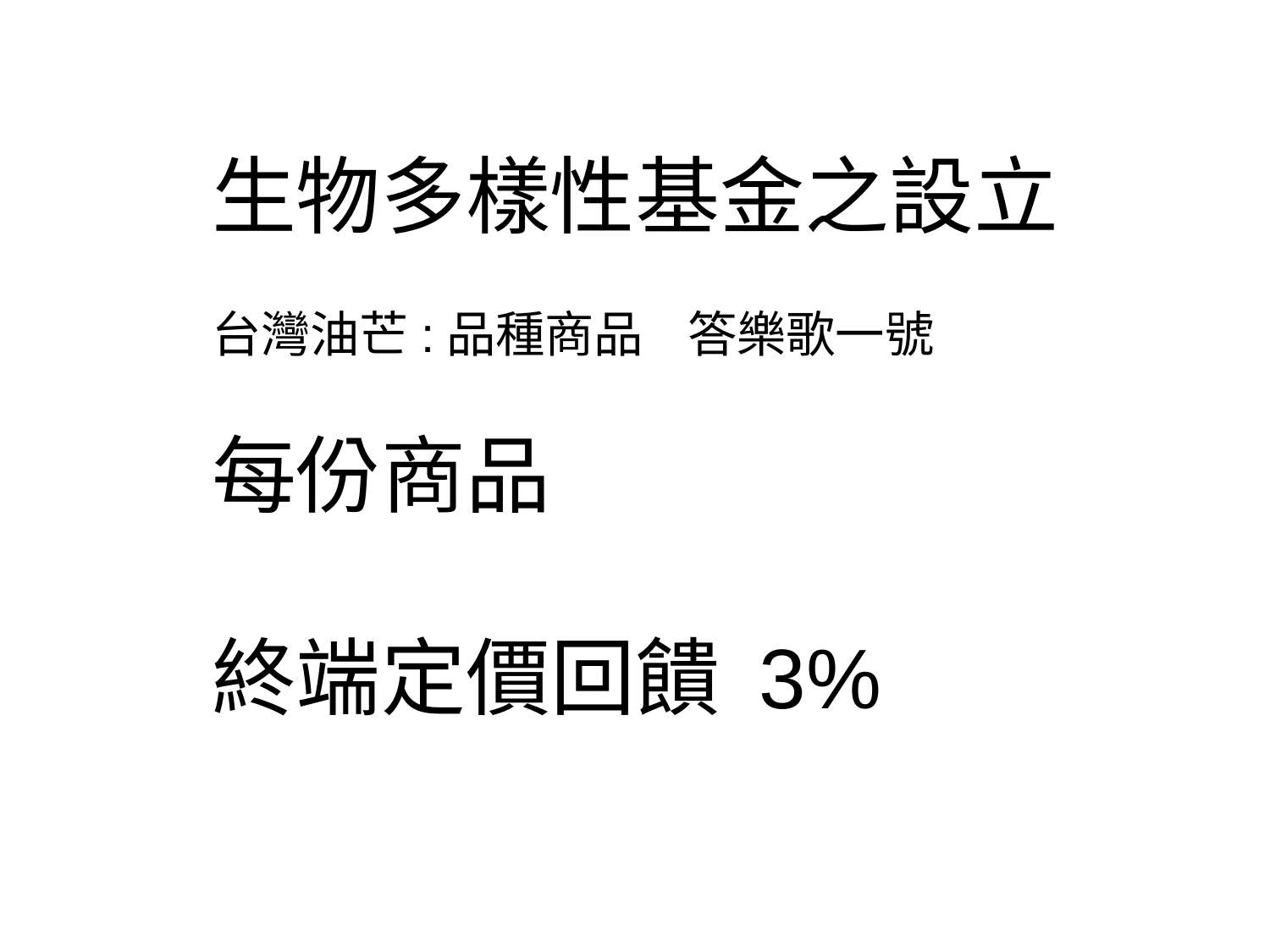

生物多樣性基金之設立

台灣油芒:品種商品    答樂歌一號

每份商品

終端定價回饋 3%